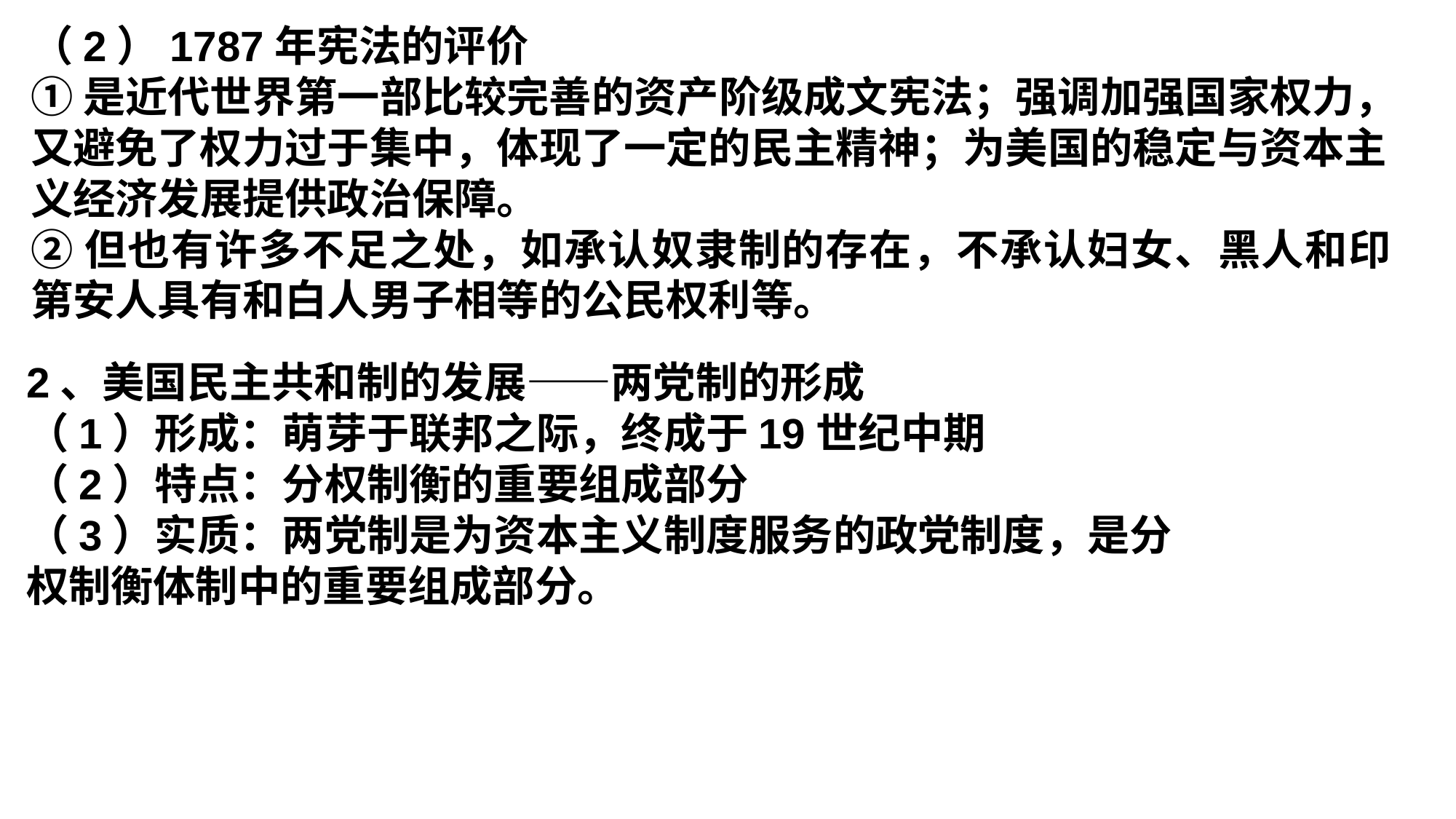

（2）1787年宪法的评价
①是近代世界第一部比较完善的资产阶级成文宪法；强调加强国家权力，又避免了权力过于集中，体现了一定的民主精神；为美国的稳定与资本主义经济发展提供政治保障。
②但也有许多不足之处，如承认奴隶制的存在，不承认妇女、黑人和印第安人具有和白人男子相等的公民权利等。

2、美国民主共和制的发展——两党制的形成
（1）形成：萌芽于联邦之际，终成于19世纪中期
（2）特点：分权制衡的重要组成部分
（3）实质：两党制是为资本主义制度服务的政党制度，是分权制衡体制中的重要组成部分。